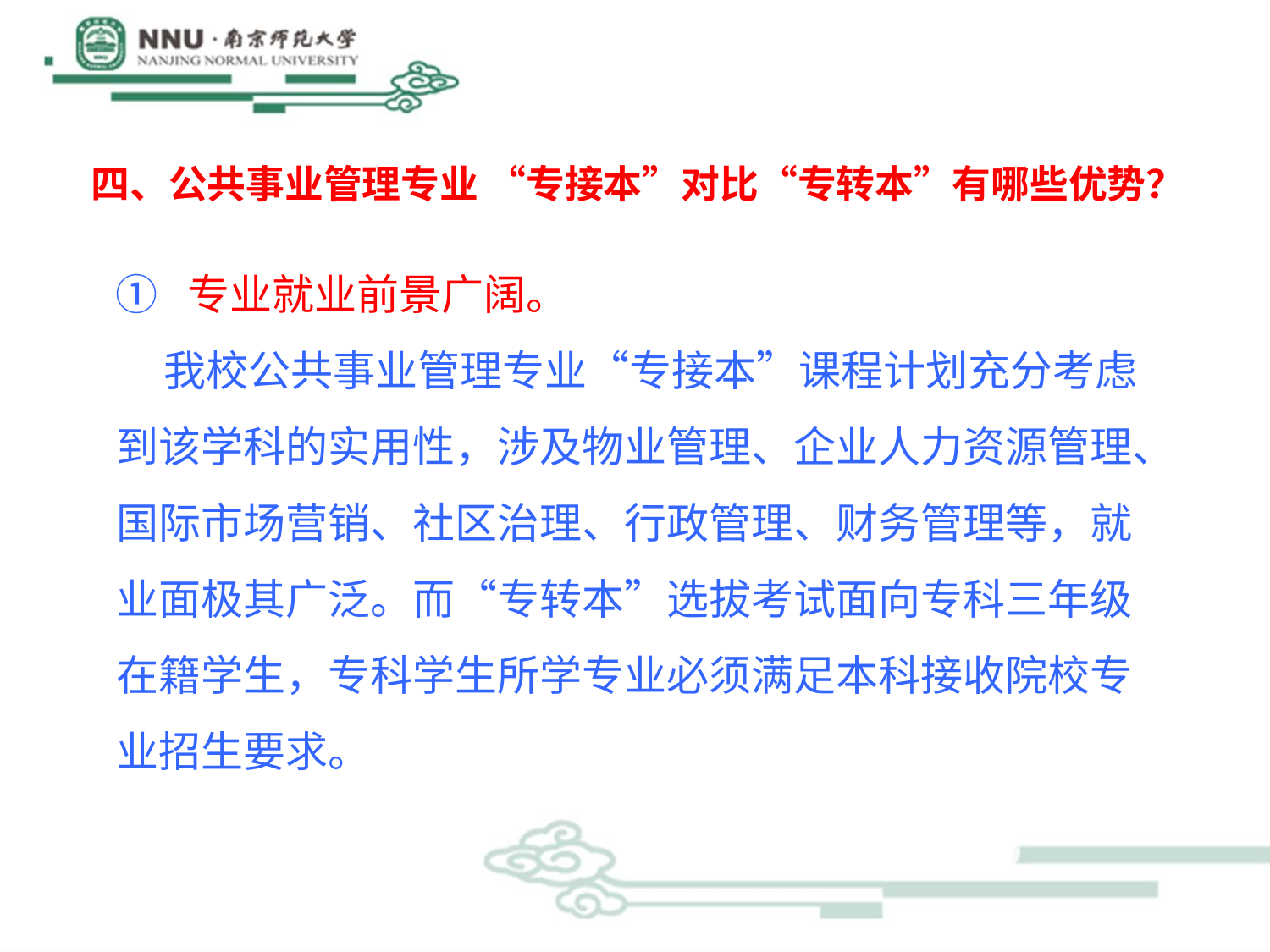

# 四、公共事业管理专业 “专接本”对比“专转本”有哪些优势？
①  专业就业前景广阔。
    我校公共事业管理专业“专接本”课程计划充分考虑到该学科的实用性，涉及物业管理、企业人力资源管理、国际市场营销、社区治理、行政管理、财务管理等，就业面极其广泛。而“专转本”选拔考试面向专科三年级在籍学生，专科学生所学专业必须满足本科接收院校专业招生要求。